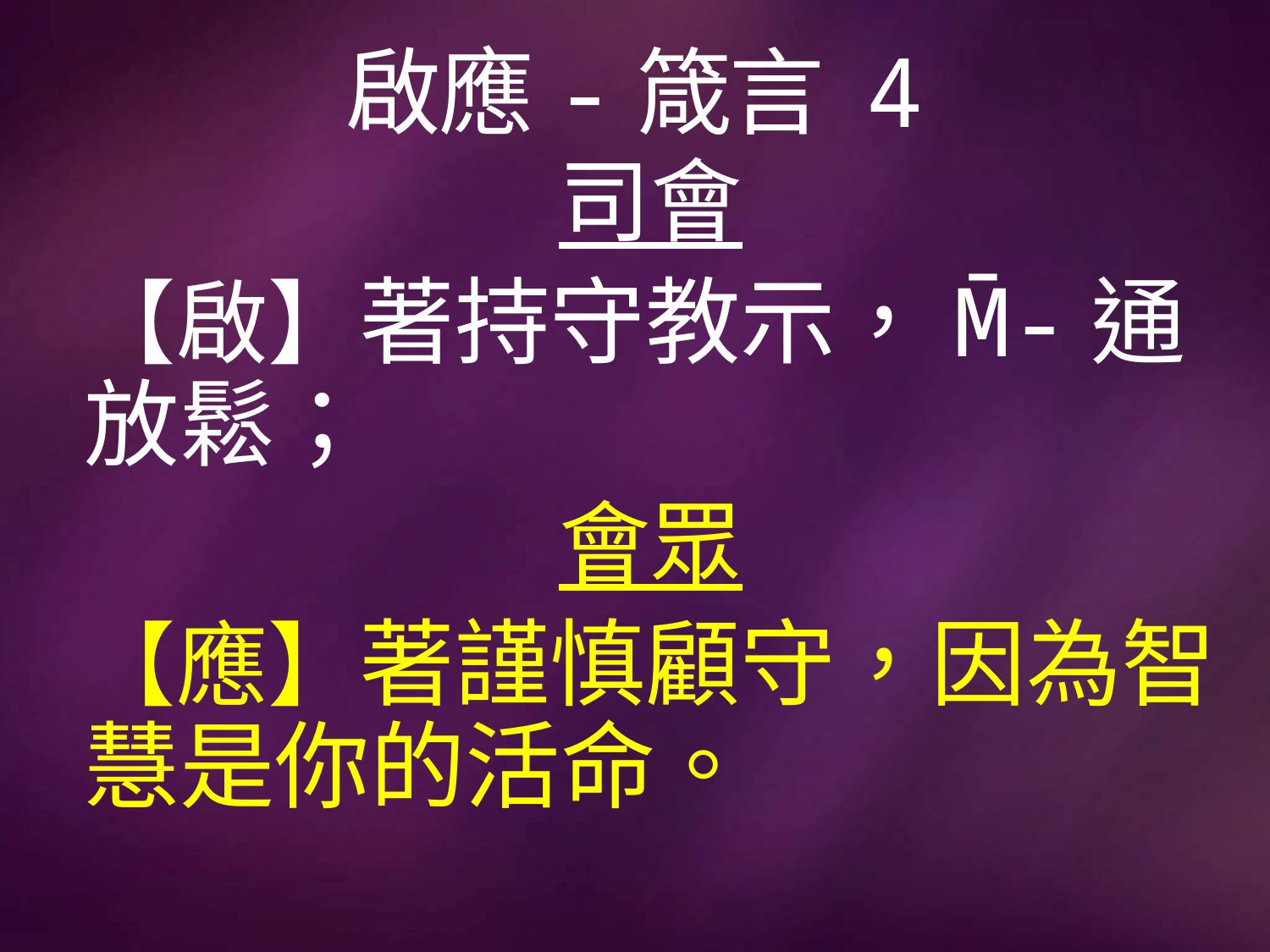

# 啟應-箴言 4
司會
【啟】著持守教示，M̄-通放鬆；
會眾
【應】著謹慎顧守，因為智慧是你的活命。